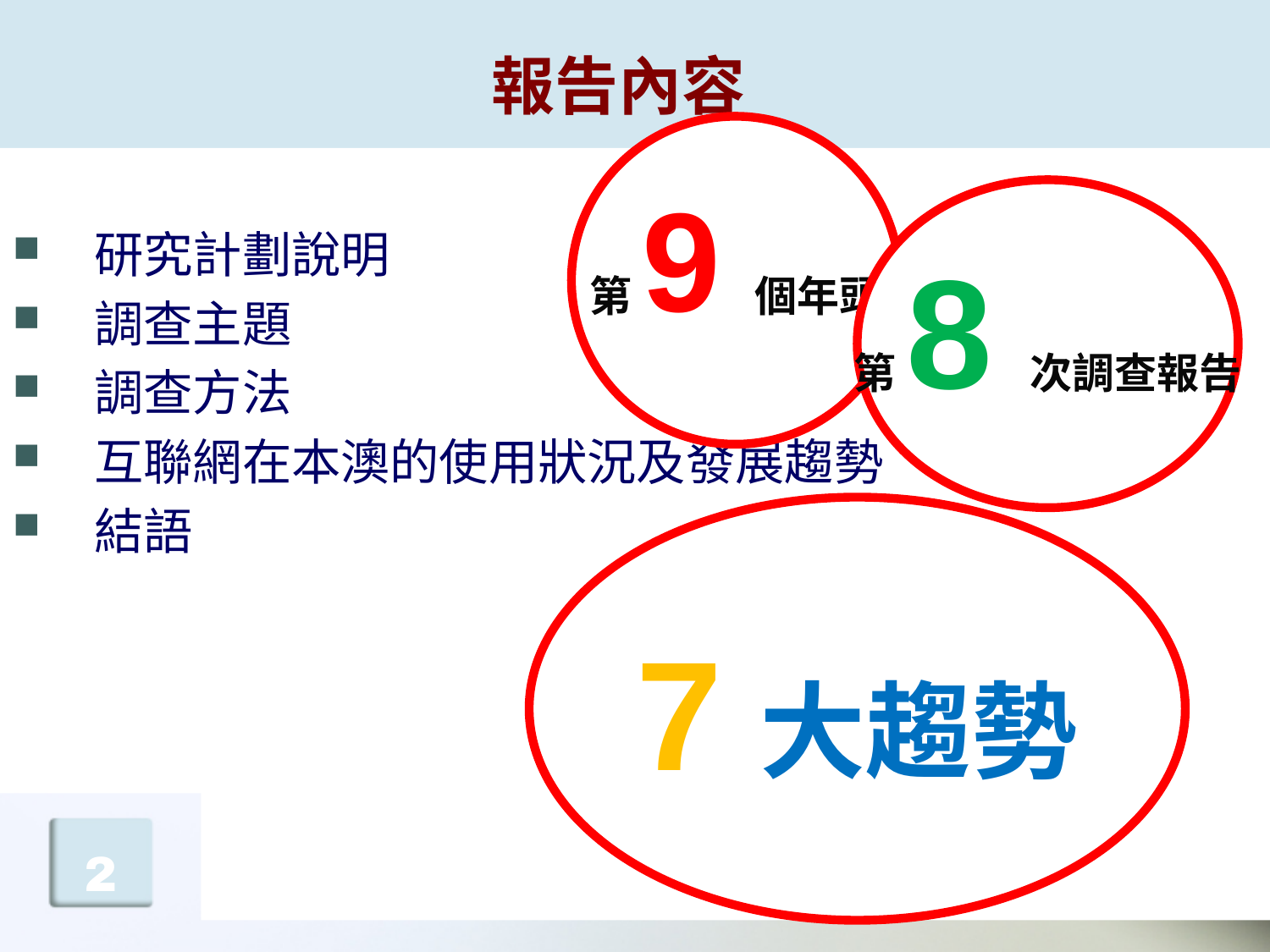

# 報告內容
第9個年頭

  研究計劃說明
  調查主題
  調查方法
  互聯網在本澳的使用狀況及發展趨勢
  結語
第8次調查報告
7大趨勢
2